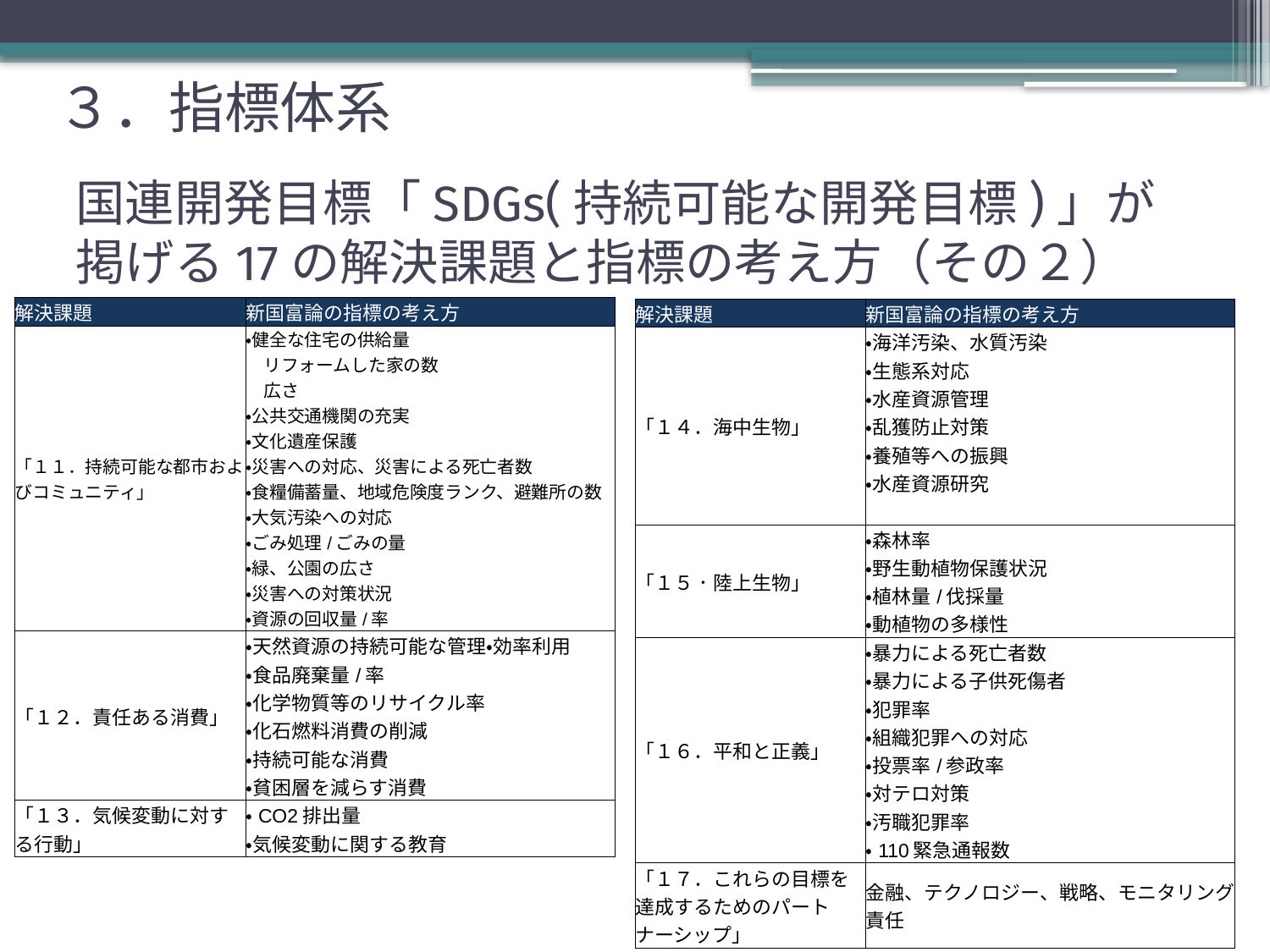

# ３．指標体系
国連開発目標「SDGs(持続可能な開発目標)」が
掲げる17の解決課題と指標の考え方（その２）
| 解決課題 | 新国富論の指標の考え方 |
| --- | --- |
| 「１１．持続可能な都市およびコミュニティ」 | ・健全な住宅の供給量 　リフォームした家の数 　広さ ・公共交通機関の充実 ・文化遺産保護 ・災害への対応、災害による死亡者数 ・食糧備蓄量、地域危険度ランク、避難所の数 ・大気汚染への対応 ・ごみ処理/ごみの量 ・緑、公園の広さ ・災害への対策状況 ・資源の回収量/率 |
| 「１２．責任ある消費」 | ・天然資源の持続可能な管理・効率利用 ・食品廃棄量/率 ・化学物質等のリサイクル率 ・化石燃料消費の削減 ・持続可能な消費 ・貧困層を減らす消費 |
| 「１３．気候変動に対する行動」 | ・CO2排出量 ・気候変動に関する教育 |
| 解決課題 | 新国富論の指標の考え方 |
| --- | --- |
| 「１４．海中生物」 | ・海洋汚染、水質汚染 ・生態系対応 ・水産資源管理 ・乱獲防止対策 ・養殖等への振興 ・水産資源研究 |
| 「１５．陸上生物」 | ・森林率 ・野生動植物保護状況 ・植林量/伐採量 ・動植物の多様性 |
| 「１６．平和と正義」 | ・暴力による死亡者数 ・暴力による子供死傷者 ・犯罪率 ・組織犯罪への対応 ・投票率/参政率 ・対テロ対策 ・汚職犯罪率 ・110緊急通報数 |
| 「１７．これらの目標を達成するためのパートナーシップ」 | 金融、テクノロジー、戦略、モニタリング責任 |